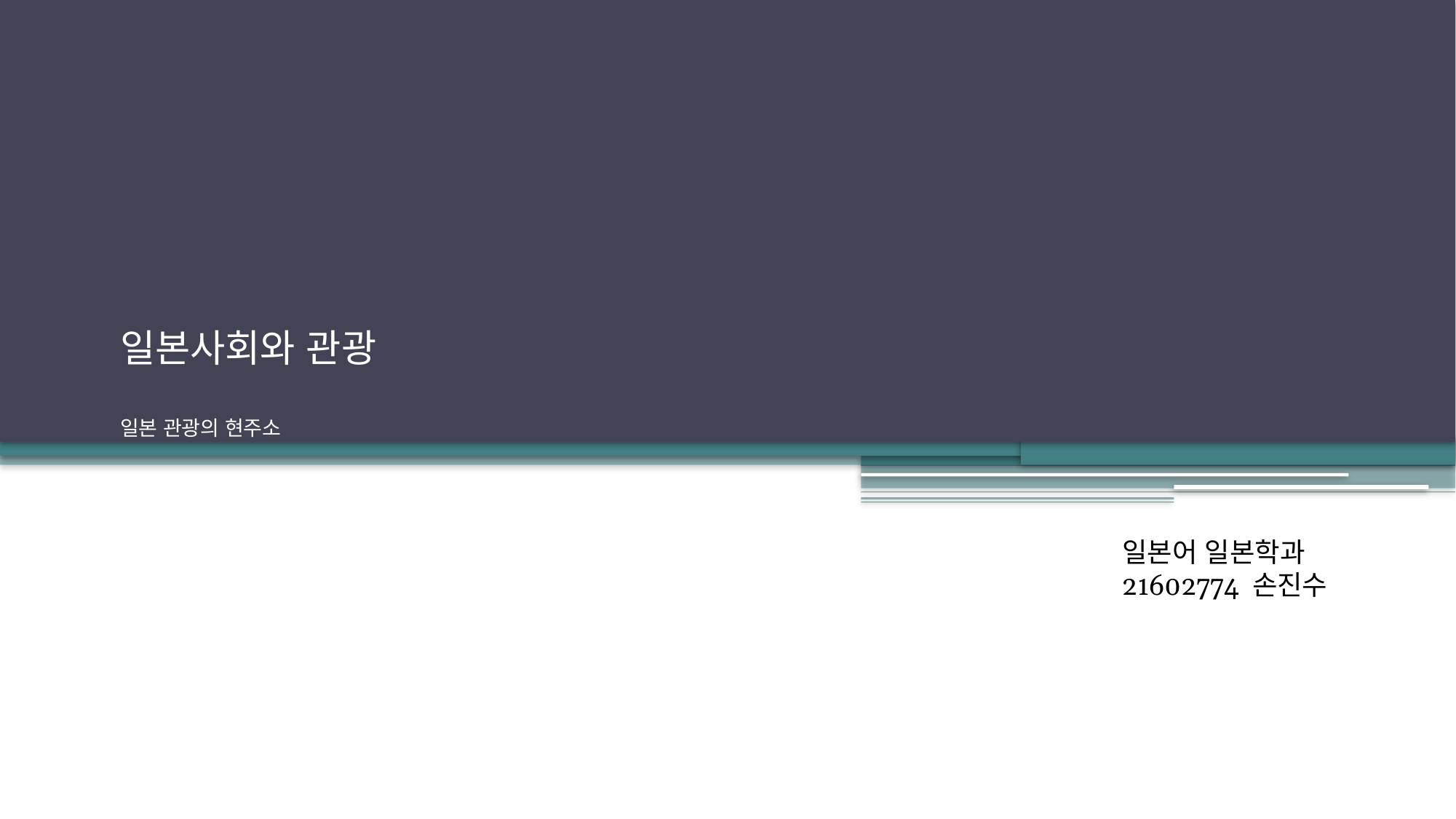

# 일본사회와 관광 일본 관광의 현주소
일본어 일본학과
21602774 손진수